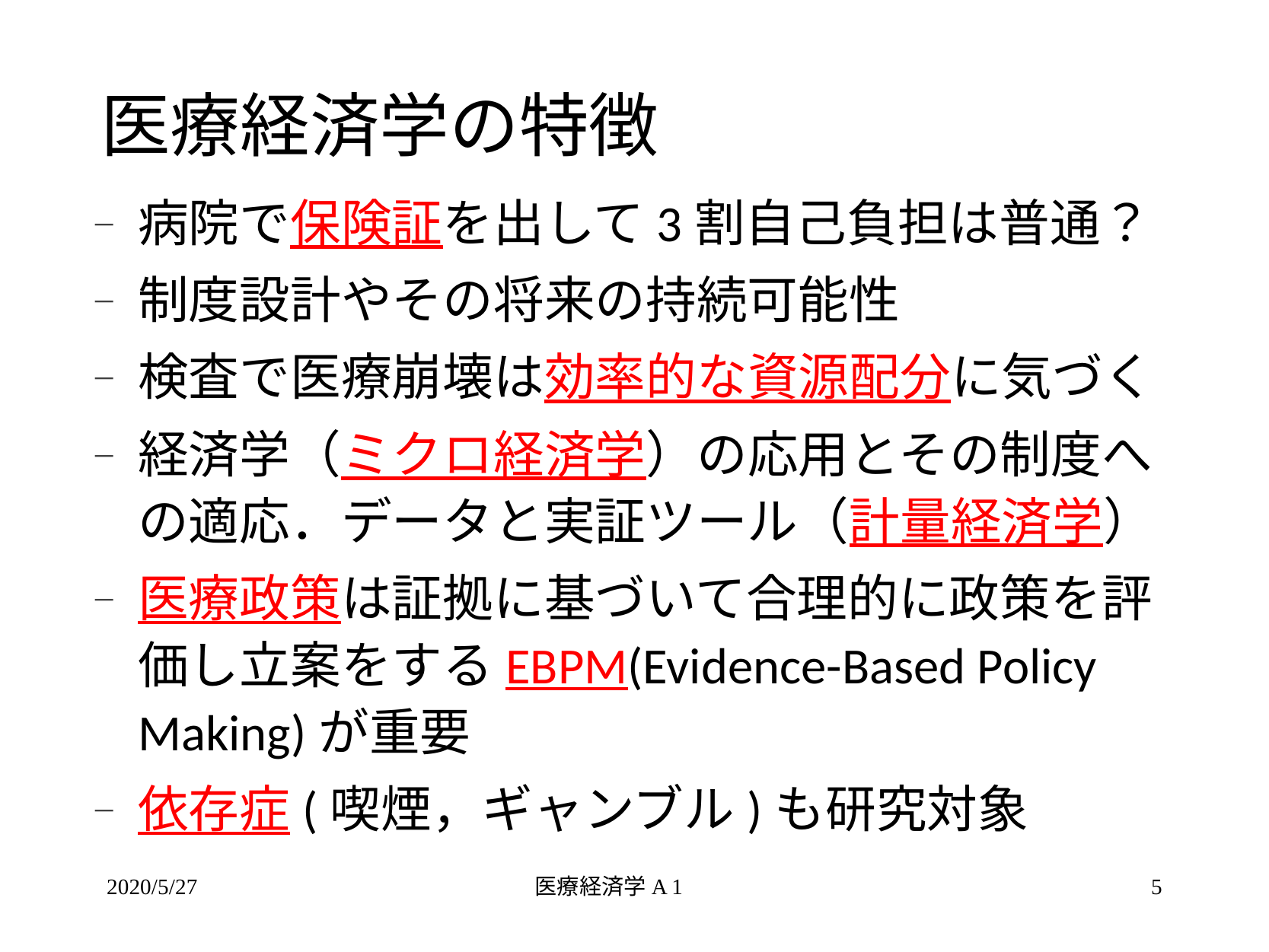

# 医療経済学の特徴
病院で保険証を出して3割自己負担は普通？
制度設計やその将来の持続可能性
検査で医療崩壊は効率的な資源配分に気づく
経済学（ミクロ経済学）の応用とその制度への適応．データと実証ツール（計量経済学）
医療政策は証拠に基づいて合理的に政策を評価し立案をするEBPM(Evidence-Based Policy Making)が重要
依存症(喫煙，ギャンブル)も研究対象

2020/5/27
医療経済学A 1
5